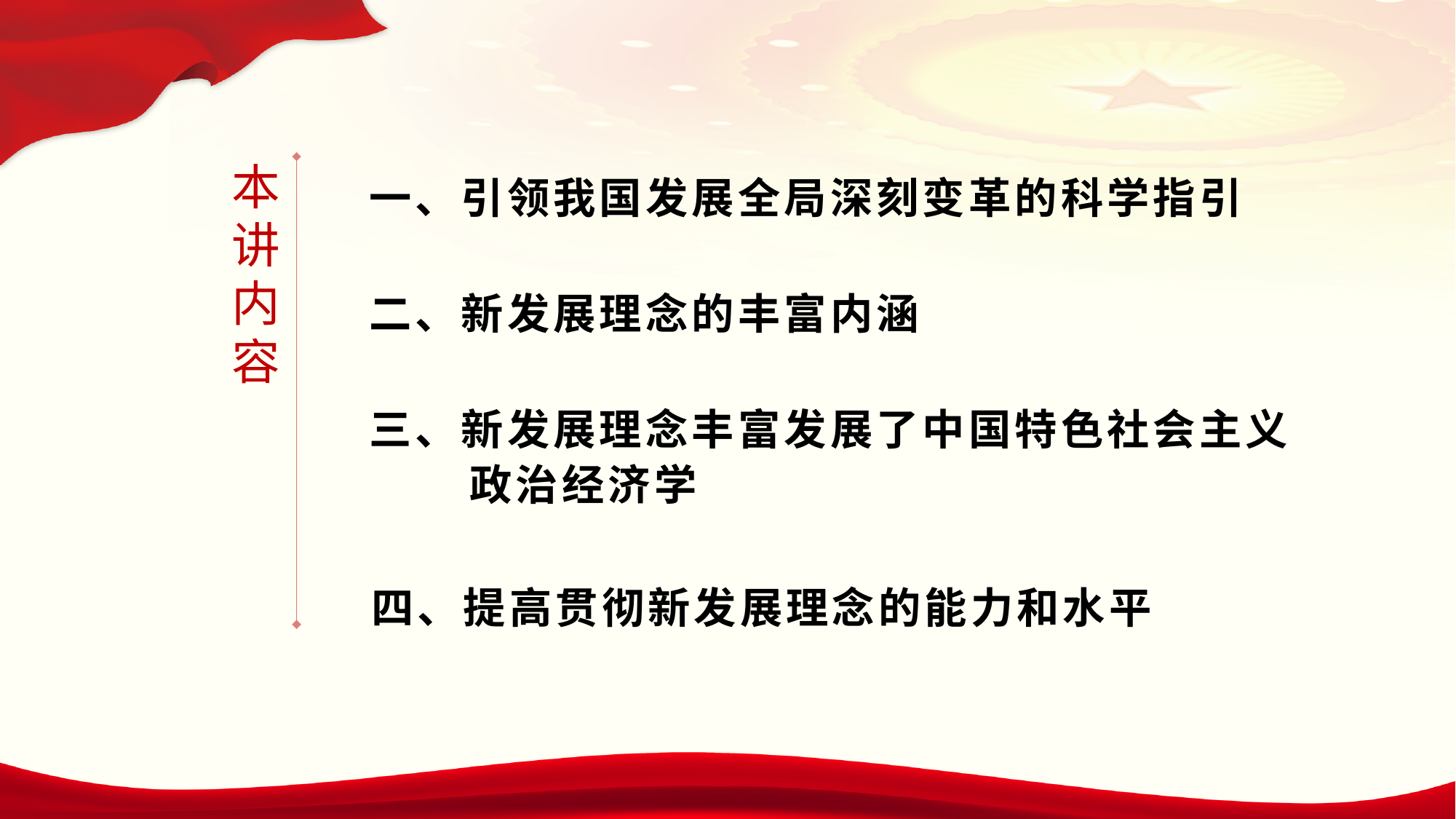

一、引领我国发展全局深刻变革的科学指引
二、新发展理念的丰富内涵
三、新发展理念丰富发展了中国特色社会主义
本讲内容
 政治经济学
四、提高贯彻新发展理念的能力和水平